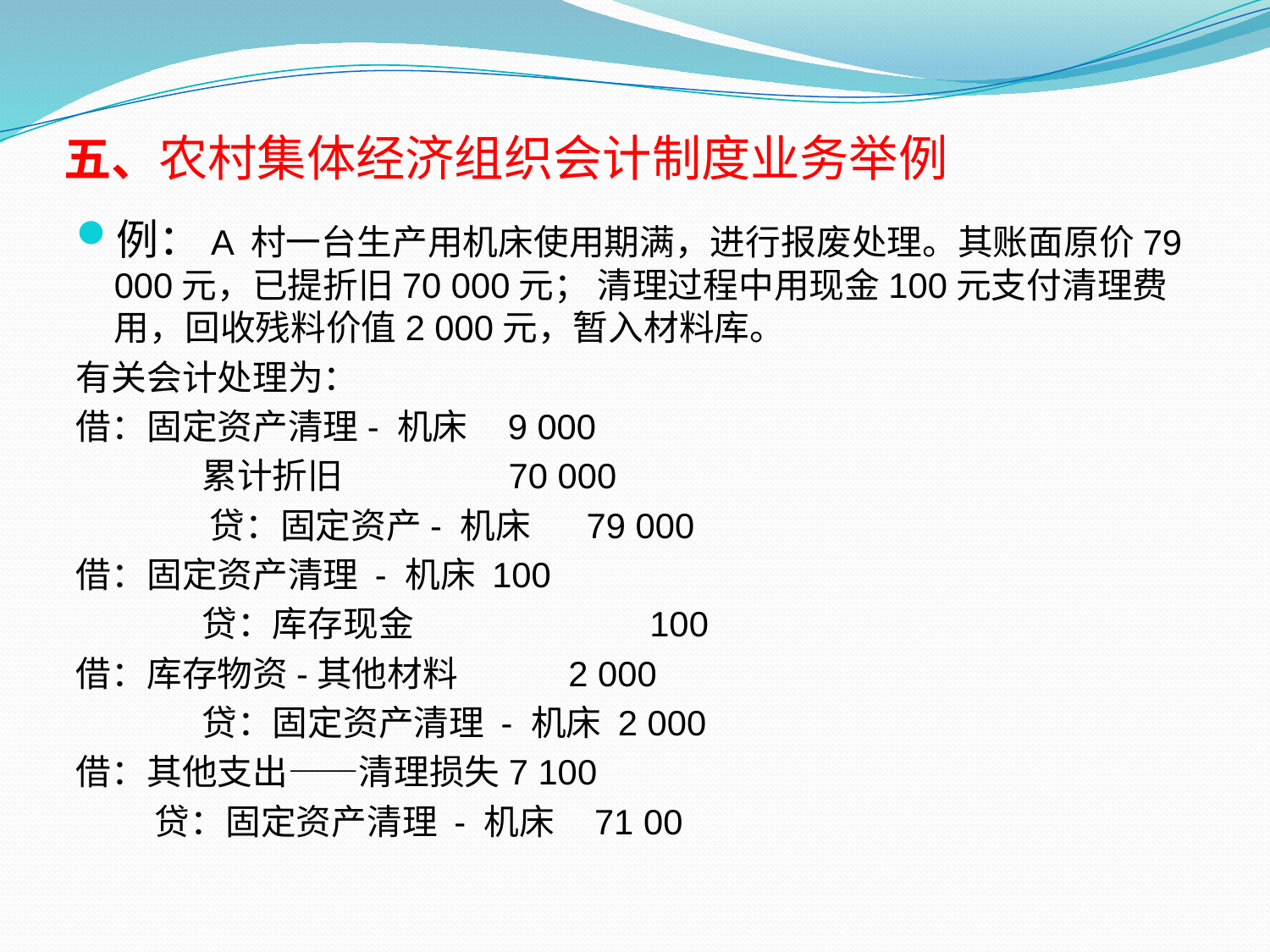

# 五、农村集体经济组织会计制度业务举例
例：A 村一台生产用机床使用期满，进行报废处理。其账面原价79 000元，已提折旧70 000元； 清理过程中用现金100元支付清理费用，回收残料价值2 000元，暂入材料库。
有关会计处理为：
借：固定资产清理- 机床    9 000
               累计折旧                    70 000
                贷：固定资产- 机床      79 000
借：固定资产清理 - 机床 100
               贷：库存现金                             100
借：库存物资-其他材料             2 000
               贷：固定资产清理 - 机床 2 000
借：其他支出——清理损失7 100
         贷：固定资产清理 - 机床    71 00